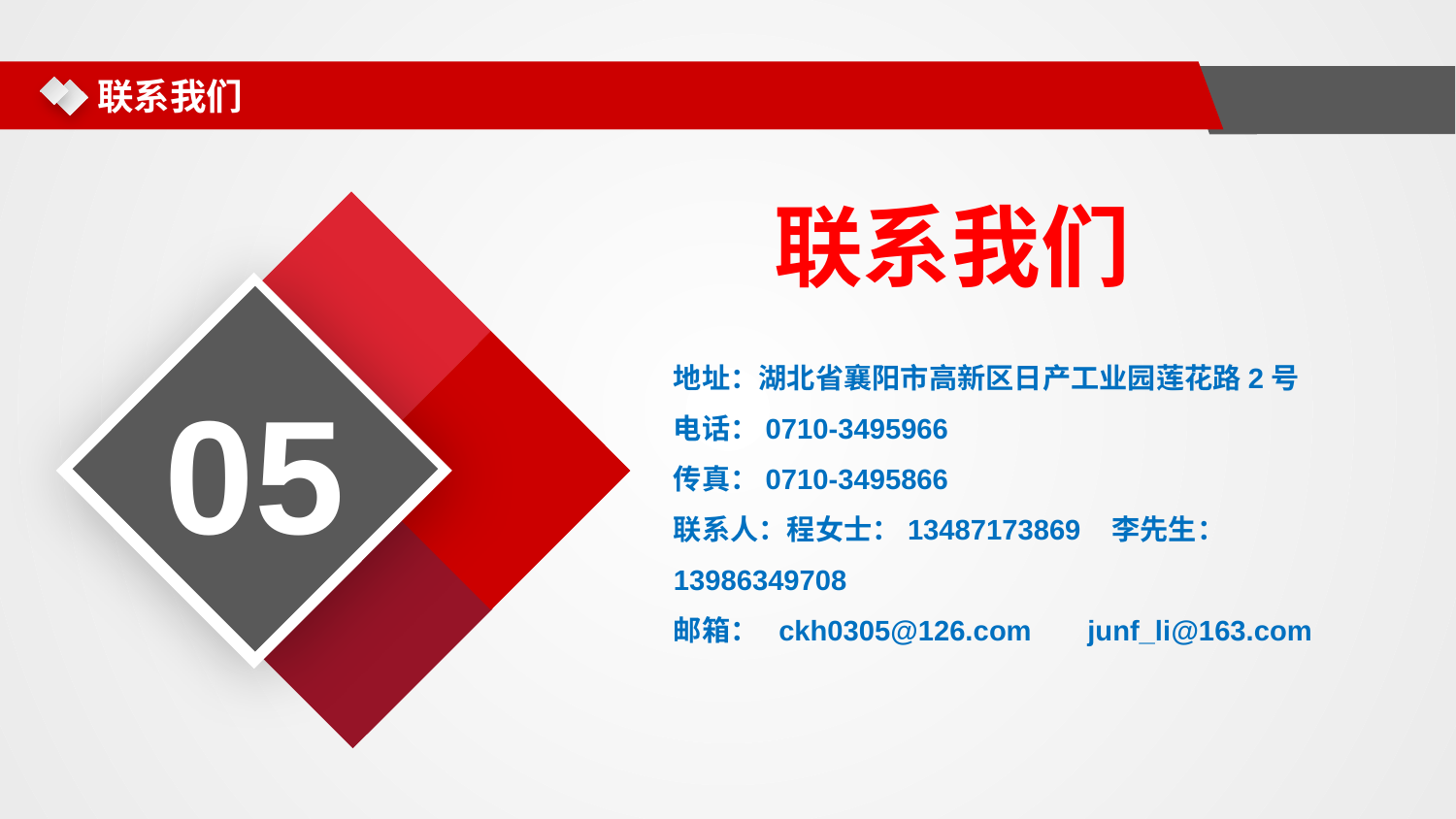

联系我们
联系我们

地址：湖北省襄阳市高新区日产工业园莲花路2号
电话：0710-3495966
传真：0710-3495866
联系人：程女士：13487173869   李先生：13986349708
邮箱：  ckh0305@126.com       junf_li@163.com
05